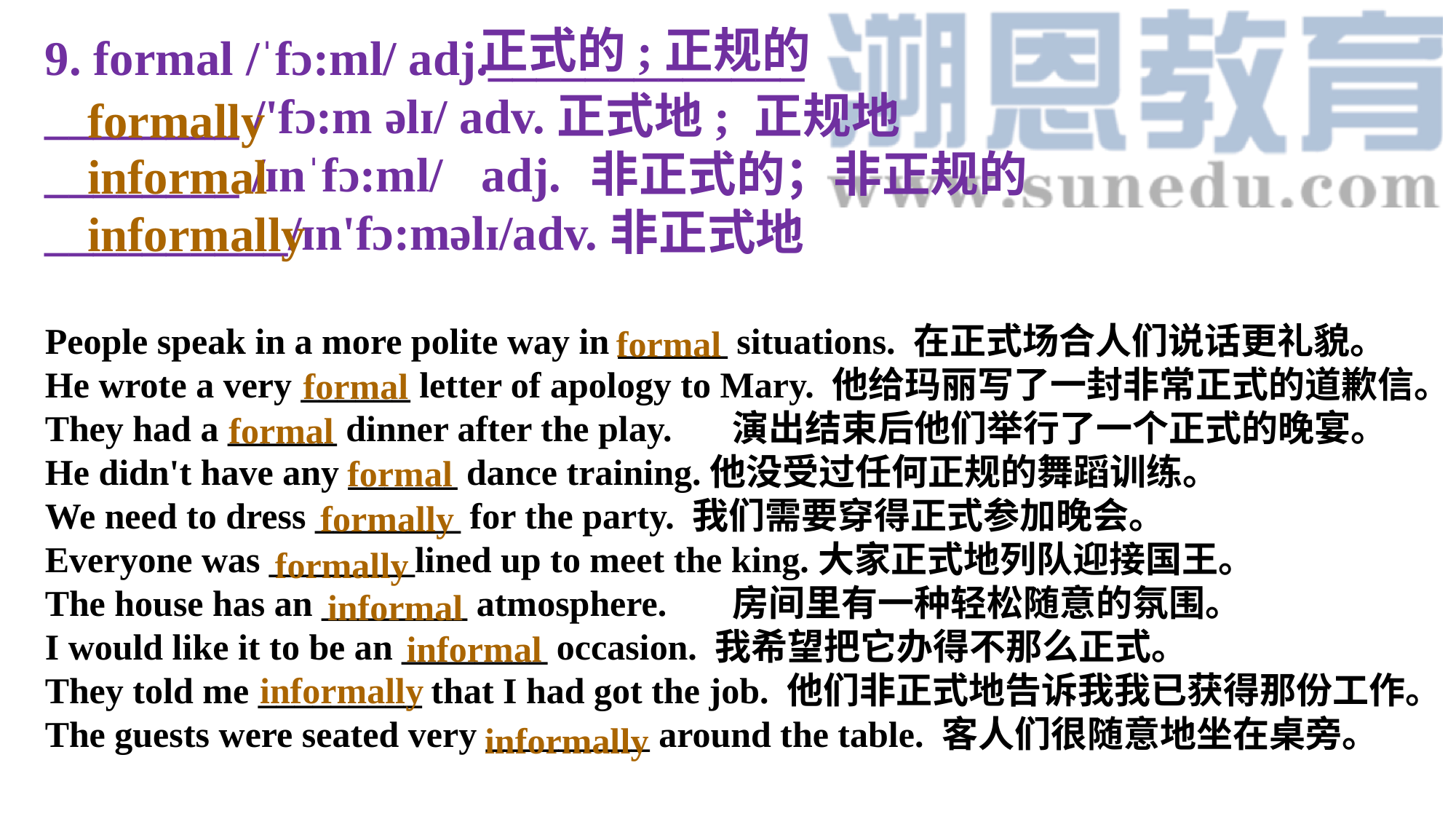

正式的;正规的
9. formal /ˈfɔ:ml/ adj._____________________ /'fɔ:m əlɪ/ adv.正式地; 正规地________ /ɪnˈfɔ:ml/	adj.	非正式的；非正规的__________/ɪn'fɔ:məlɪ/adv.非正式地

People speak in a more polite way in ______ situations. 在正式场合人们说话更礼貌。
He wrote a very ______ letter of apology to Mary. 他给玛丽写了一封非常正式的道歉信。
They had a ______ dinner after the play.	演出结束后他们举行了一个正式的晚宴。
He didn't have any ______ dance training.他没受过任何正规的舞蹈训练。
We need to dress ________ for the party. 我们需要穿得正式参加晚会。
Everyone was ________lined up to meet the king.大家正式地列队迎接国王。
The house has an ________ atmosphere.	房间里有一种轻松随意的氛围。
I would like it to be an ________ occasion. 我希望把它办得不那么正式。
They told me _________ that I had got the job. 他们非正式地告诉我我已获得那份工作。
The guests were seated very _________ around the table. 客人们很随意地坐在桌旁。
formally
informal
informally
formal
formal
formal
formal
formally
formally
informal
informal
informally
informally